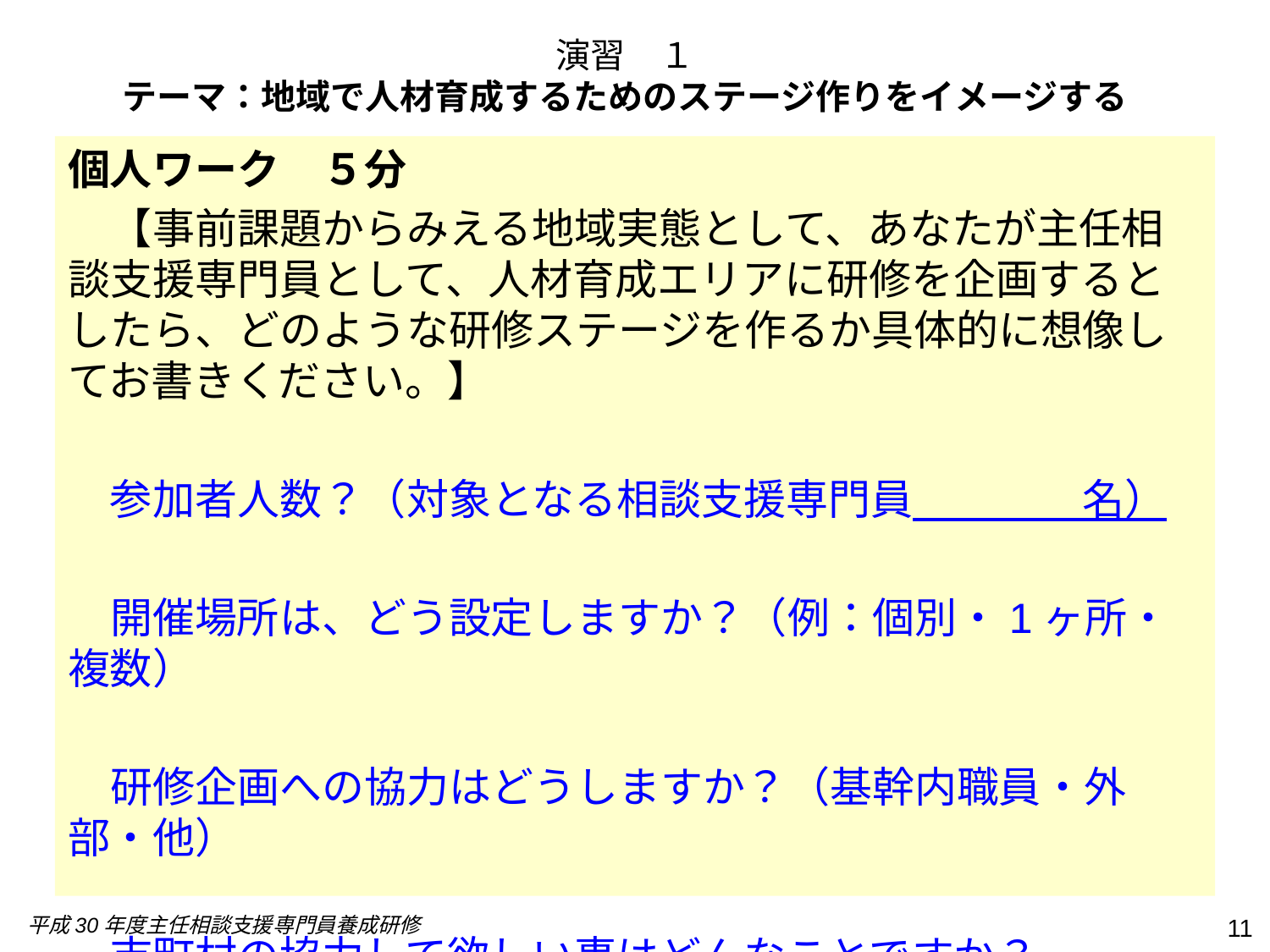

# 演習　１ テーマ：地域で人材育成するためのステージ作りをイメージする
個人ワーク　５分
　【事前課題からみえる地域実態として、あなたが主任相談支援専門員として、人材育成エリアに研修を企画するとしたら、どのような研修ステージを作るか具体的に想像してお書きください。】

　参加者人数？（対象となる相談支援専門員　　　　名）

　開催場所は、どう設定しますか？（例：個別・1ヶ所・複数）

　研修企画への協力はどうしますか？（基幹内職員・外部・他）

　市町村の協力して欲しい事はどんなことですか？

平成30年度主任相談支援専門員養成研修
11